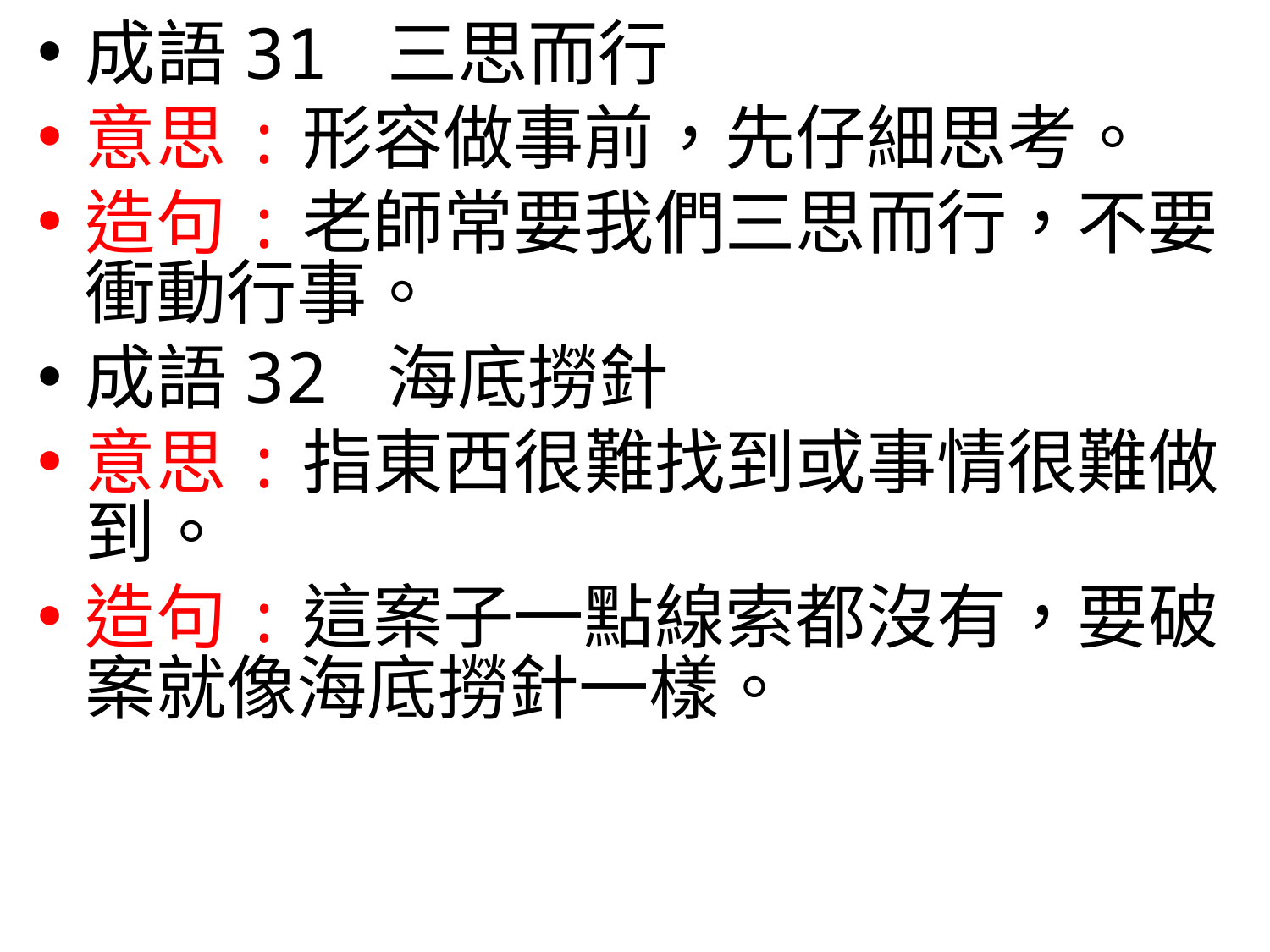

成語31 三思而行
意思:形容做事前，先仔細思考。
造句:老師常要我們三思而行，不要衝動行事。
成語32 海底撈針
意思:指東西很難找到或事情很難做到。
造句:這案子一點線索都沒有，要破案就像海底撈針一樣。